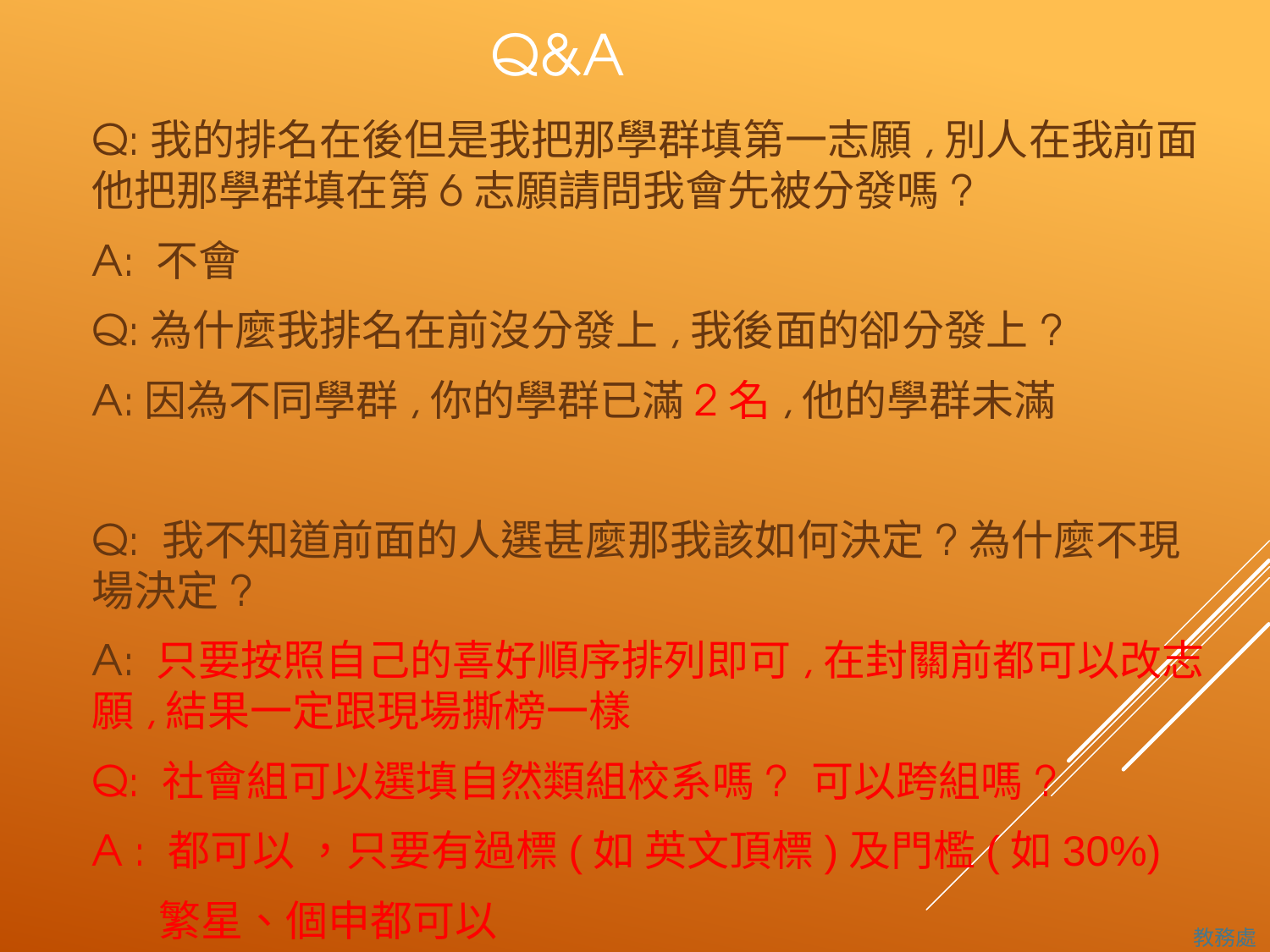

# Q&A

Q:我的排名在後但是我把那學群填第一志願,別人在我前面他把那學群填在第6志願請問我會先被分發嗎?
A: 不會
Q:為什麼我排名在前沒分發上,我後面的卻分發上?
A:因為不同學群,你的學群已滿2名,他的學群未滿

Q: 我不知道前面的人選甚麼那我該如何決定?為什麼不現場決定?
A: 只要按照自己的喜好順序排列即可,在封關前都可以改志願,結果一定跟現場撕榜一樣
Q: 社會組可以選填自然類組校系嗎? 可以跨組嗎?
A : 都可以 ，只要有過標(如 英文頂標)及門檻(如30%)
      繁星、個申都可以
教務處